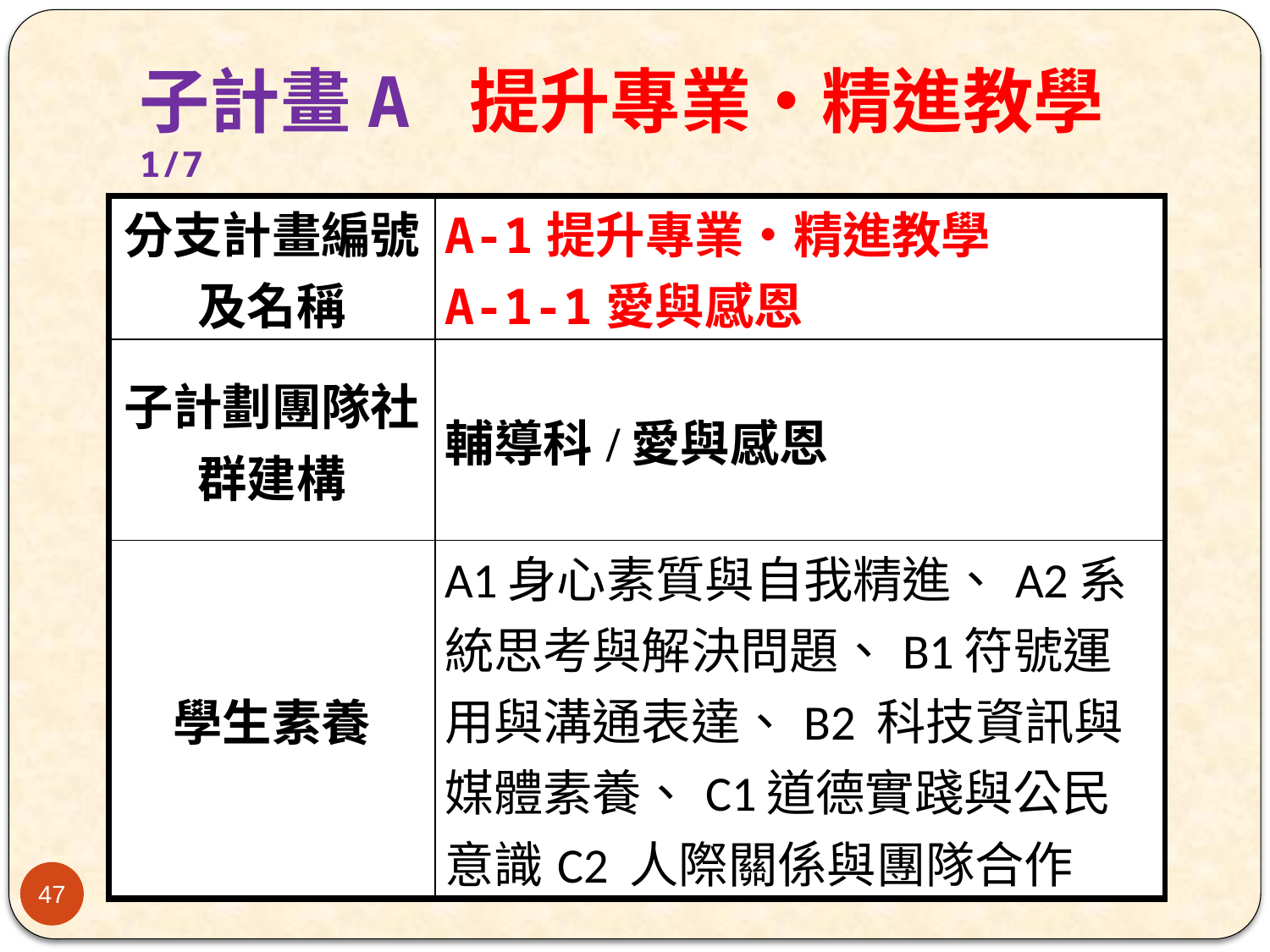

# 子計畫A 提升專業‧精進教學 1/7
| 分支計畫編號及名稱 | A-1提升專業‧精進教學 A-1-1愛與感恩 |
| --- | --- |
| 子計劃團隊社群建構 | 輔導科/愛與感恩 |
| 學生素養 | A1身心素質與自我精進、A2系統思考與解決問題、B1符號運用與溝通表達、B2 科技資訊與媒體素養、C1道德實踐與公民意識C2 人際關係與團隊合作 |
47